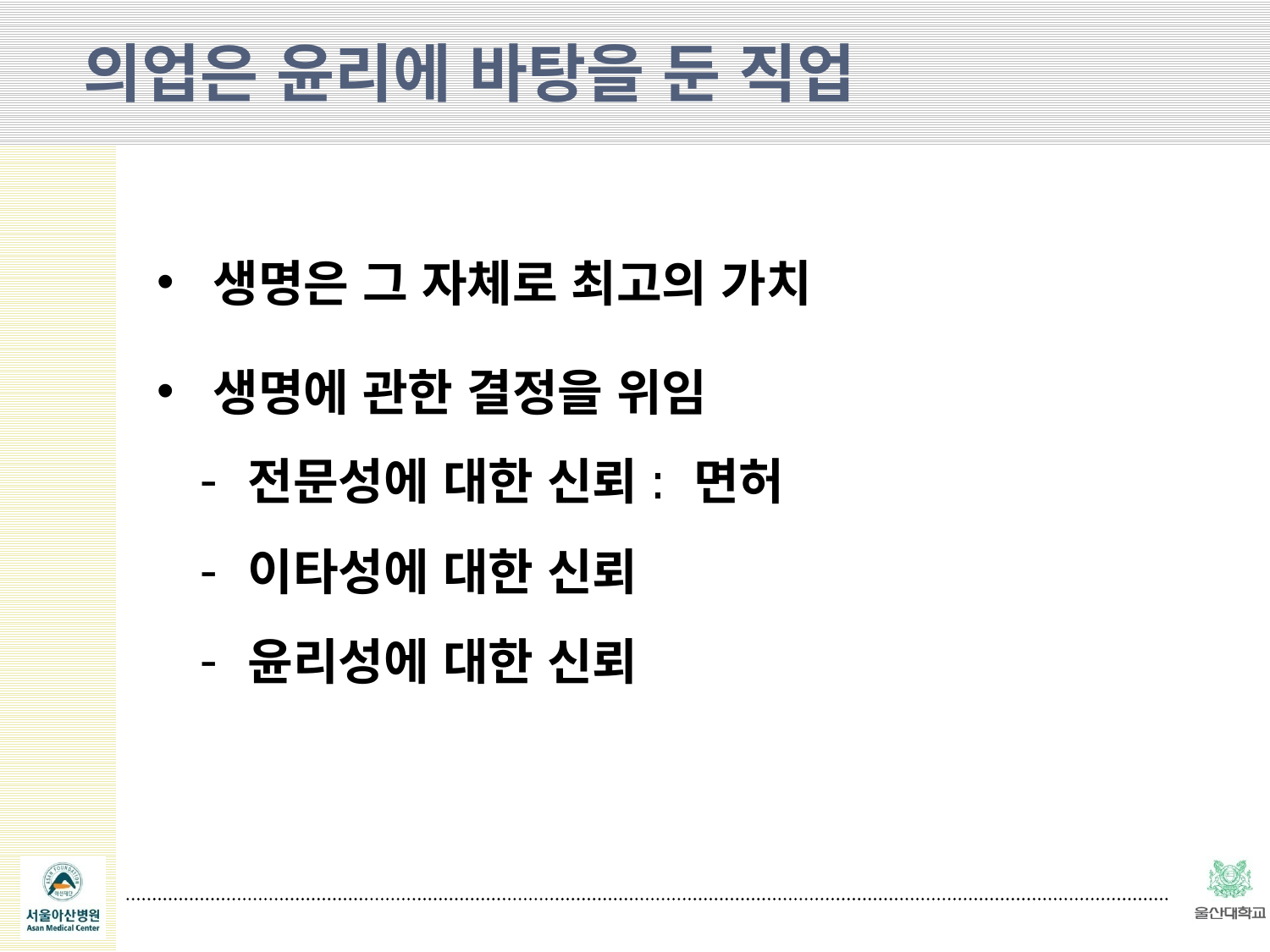

의업은 윤리에 바탕을 둔 직업
 생명은 그 자체로 최고의 가치
 생명에 관한 결정을 위임
   - 전문성에 대한 신뢰: 면허
   - 이타성에 대한 신뢰
   - 윤리성에 대한 신뢰